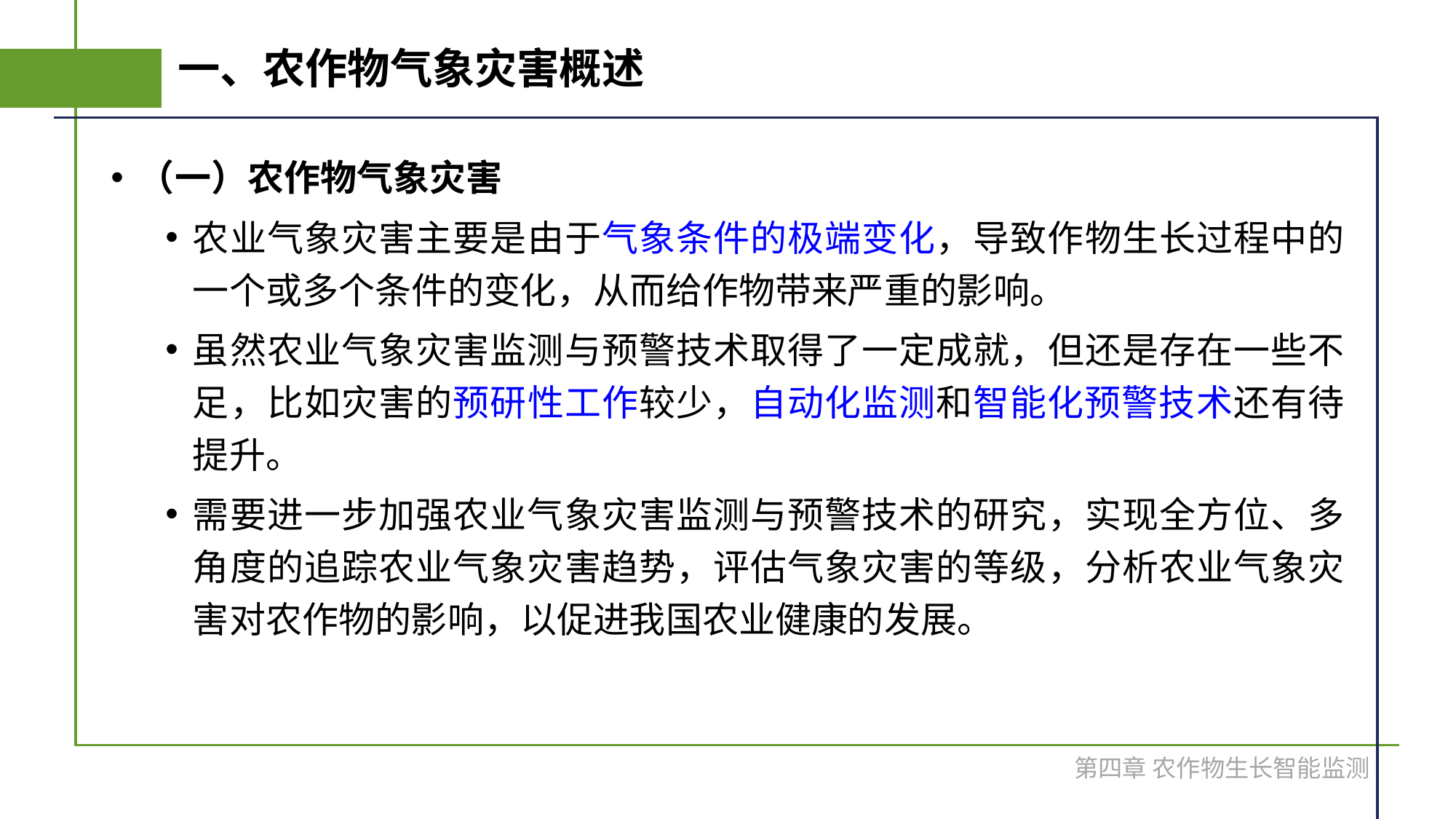

# 一、农作物气象灾害概述
（一）农作物气象灾害
农业气象灾害主要是由于气象条件的极端变化，导致作物生长过程中的一个或多个条件的变化，从而给作物带来严重的影响。
虽然农业气象灾害监测与预警技术取得了一定成就，但还是存在一些不足，比如灾害的预研性工作较少，自动化监测和智能化预警技术还有待提升。
需要进一步加强农业气象灾害监测与预警技术的研究，实现全方位、多角度的追踪农业气象灾害趋势，评估气象灾害的等级，分析农业气象灾害对农作物的影响，以促进我国农业健康的发展。
第四章 农作物生长智能监测